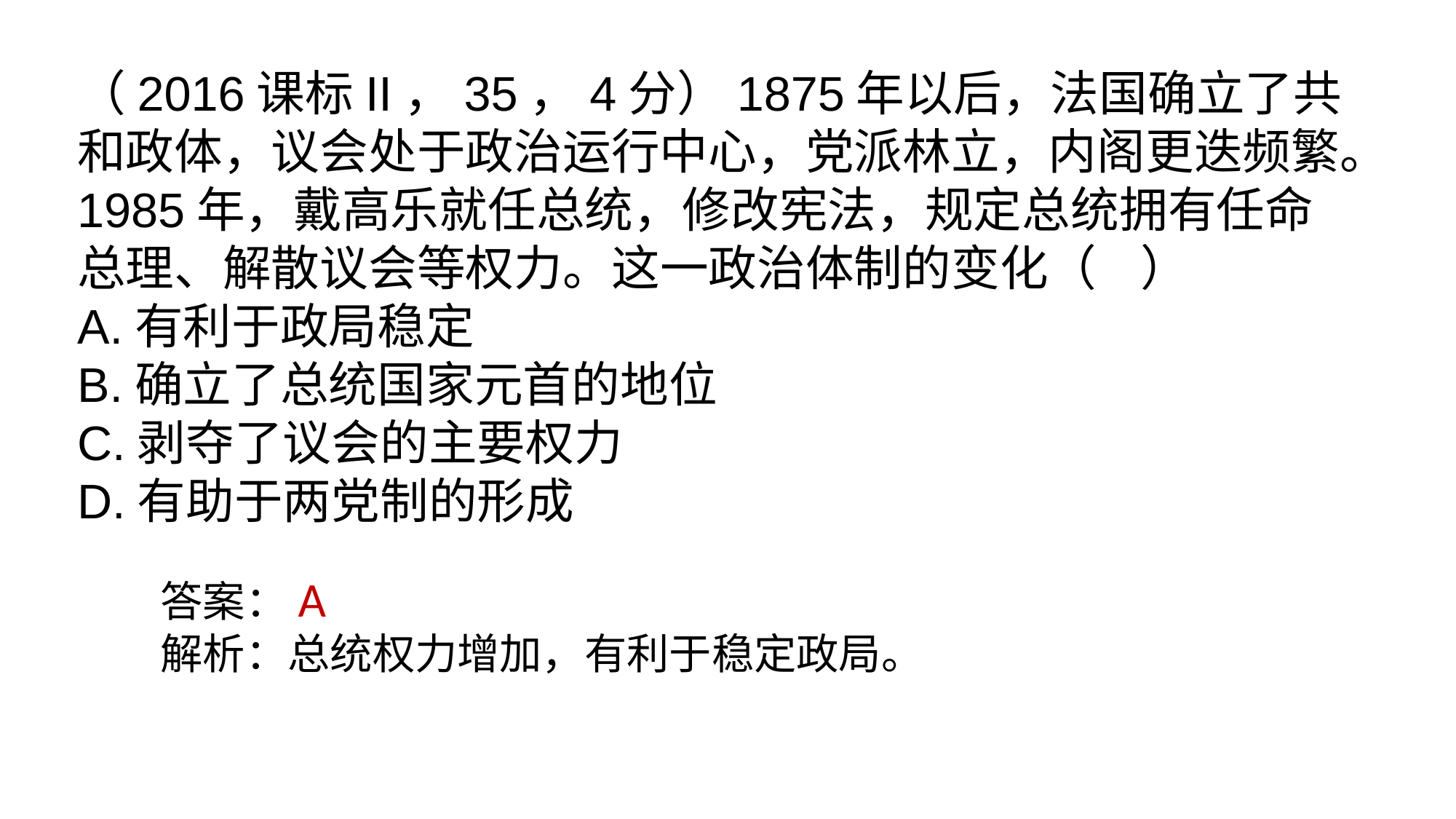

（2016课标II，35，4分）1875年以后，法国确立了共和政体，议会处于政治运行中心，党派林立，内阁更迭频繁。1985年，戴高乐就任总统，修改宪法，规定总统拥有任命总理、解散议会等权力。这一政治体制的变化（    ）
A.有利于政局稳定
B.确立了总统国家元首的地位
C.剥夺了议会的主要权力
D.有助于两党制的形成
答案：A
解析：总统权力增加，有利于稳定政局。